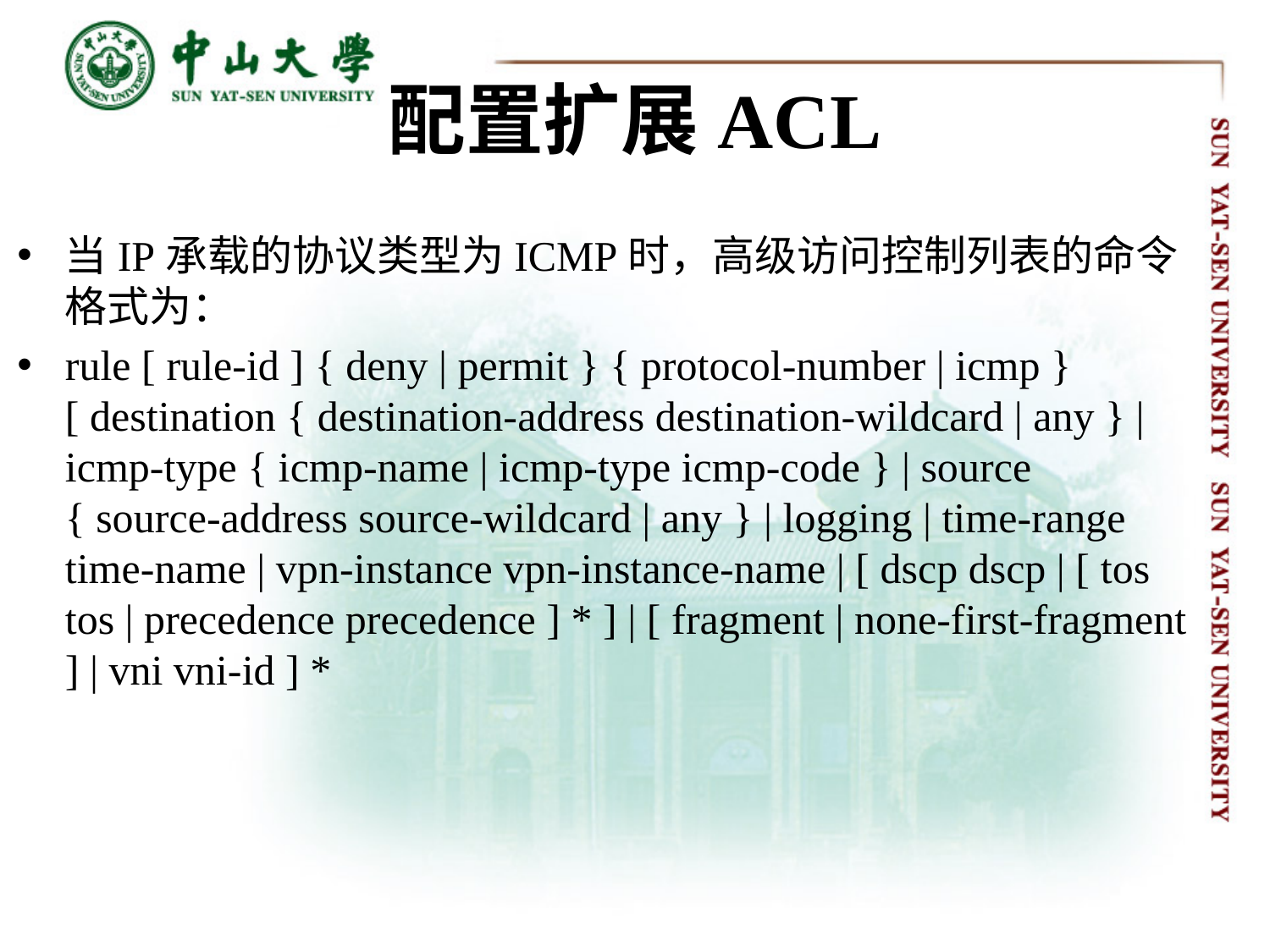

# 配置扩展ACL
当IP承载的协议类型为ICMP时，高级访问控制列表的命令格式为：
rule [ rule-id ] { deny | permit } { protocol-number | icmp } [ destination { destination-address destination-wildcard | any } | icmp-type { icmp-name | icmp-type icmp-code } | source { source-address source-wildcard | any } | logging | time-range time-name | vpn-instance vpn-instance-name | [ dscp dscp | [ tos tos | precedence precedence ] * ] | [ fragment | none-first-fragment ] | vni vni-id ] *